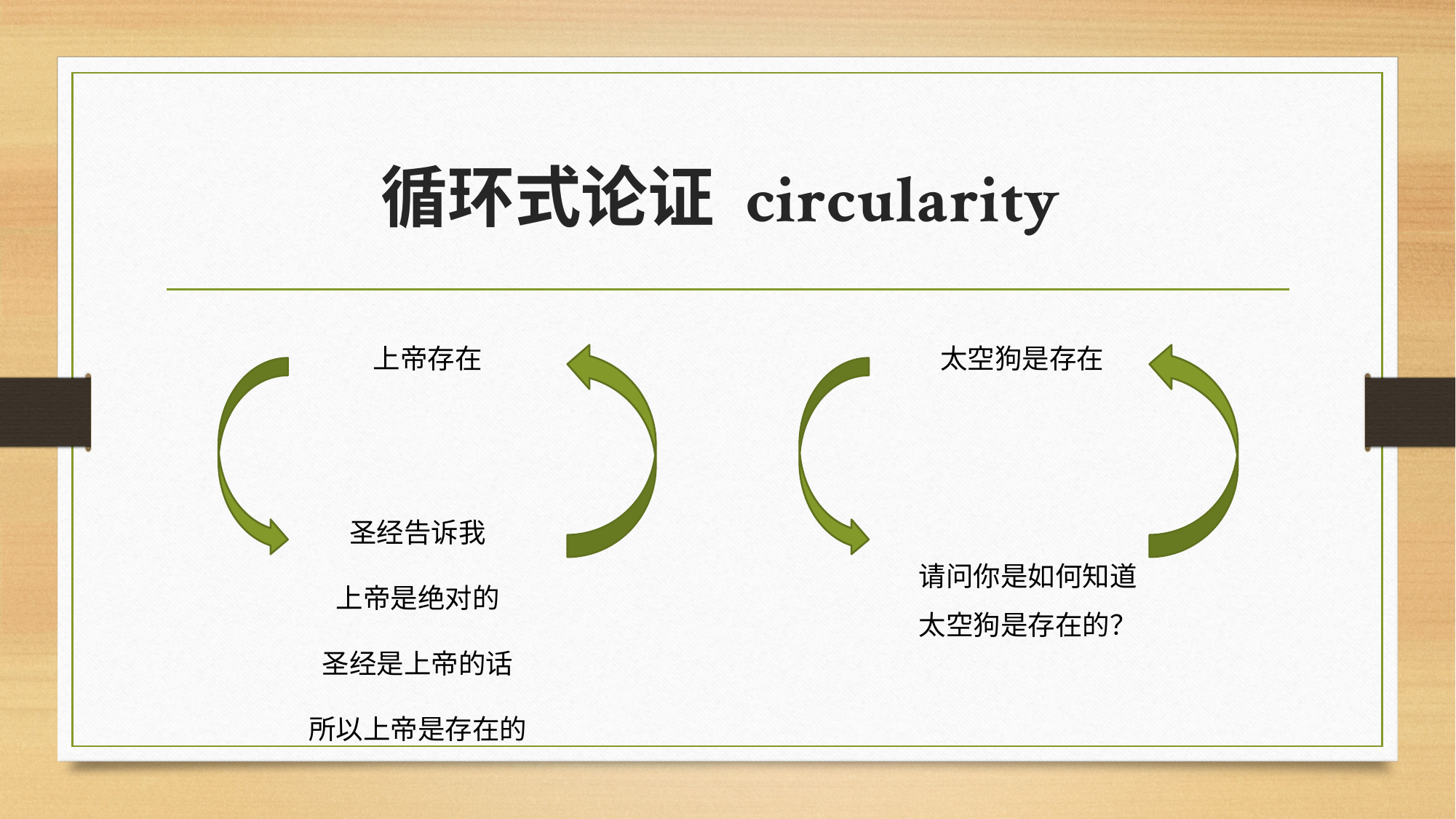

# 循环式论证 circularity
上帝存在
太空狗是存在

圣经告诉我

上帝是绝对的

圣经是上帝的话

所以上帝是存在的
请问你是如何知道
太空狗是存在的？